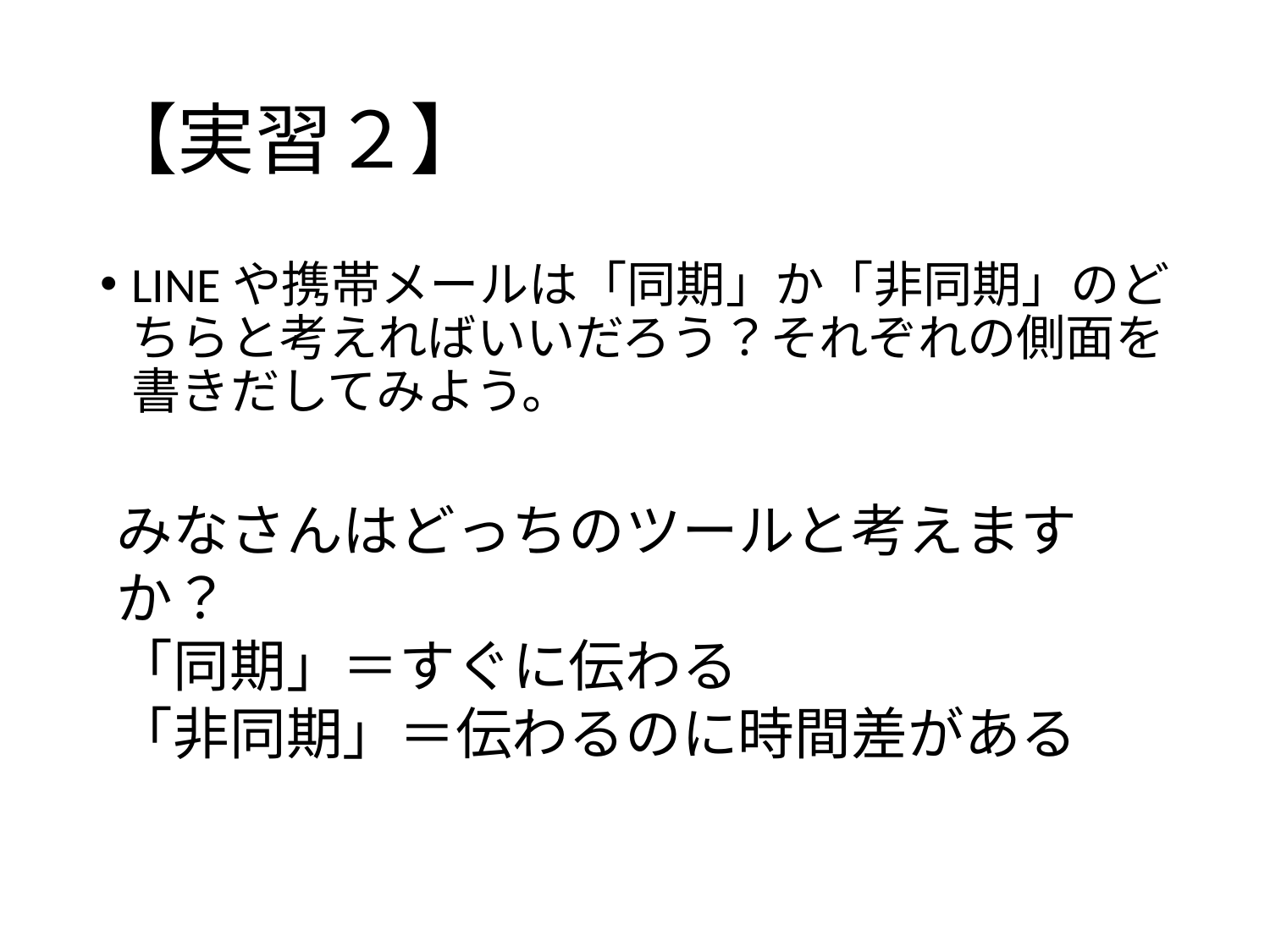

# 【実習２】
LINEや携帯メールは「同期」か「非同期」のどちらと考えればいいだろう？それぞれの側面を書きだしてみよう。

みなさんはどっちのツールと考えますか？
「同期」＝すぐに伝わる
「非同期」＝伝わるのに時間差がある